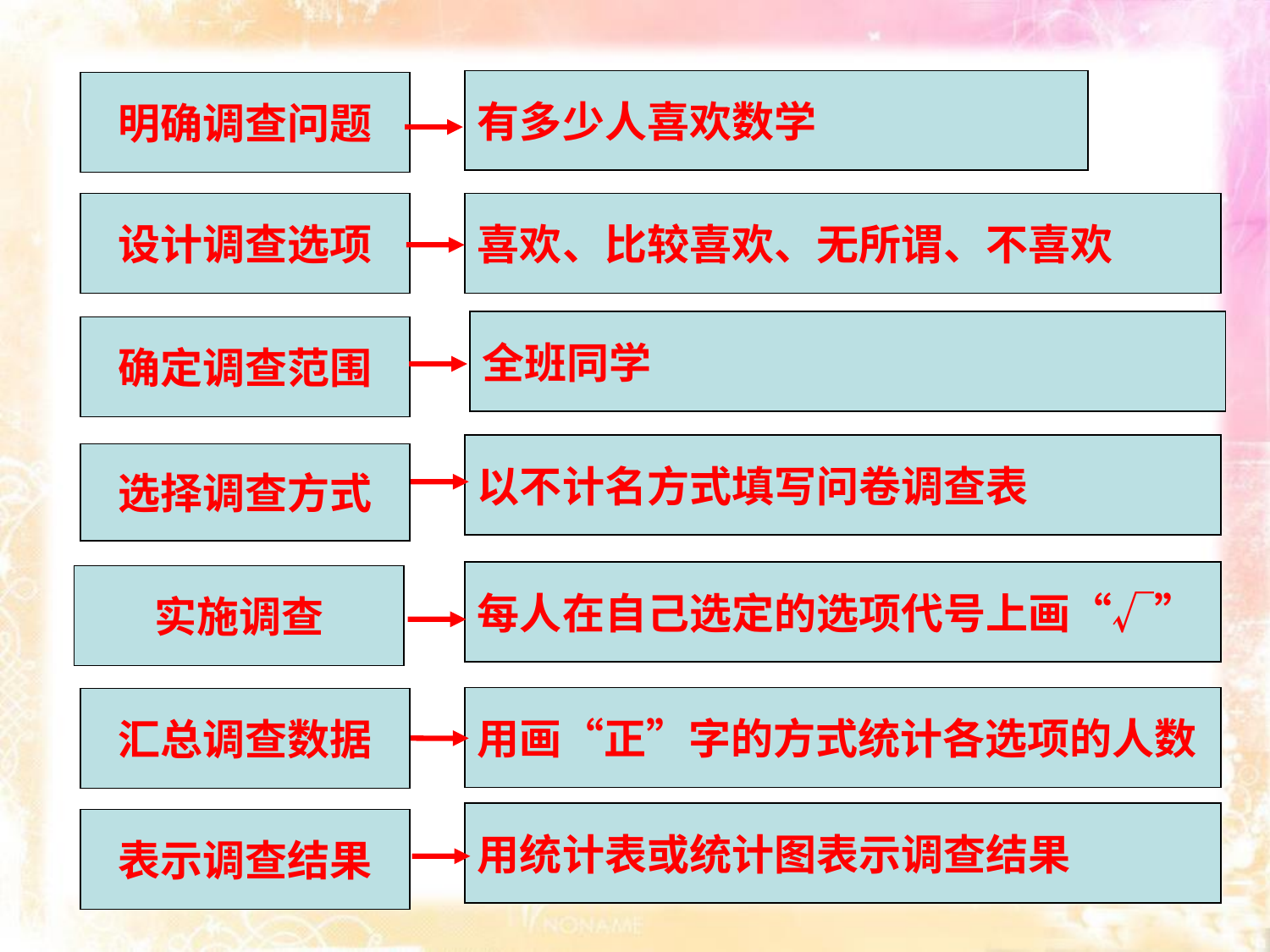

有多少人喜欢数学
明确调查问题

设计调查选项
喜欢、比较喜欢、无所谓、不喜欢

全班同学
确定调查范围

以不计名方式填写问卷调查表
选择调查方式

每人在自己选定的选项代号上画“√”
实施调查

用画“正”字的方式统计各选项的人数
汇总调查数据

用统计表或统计图表示调查结果
表示调查结果